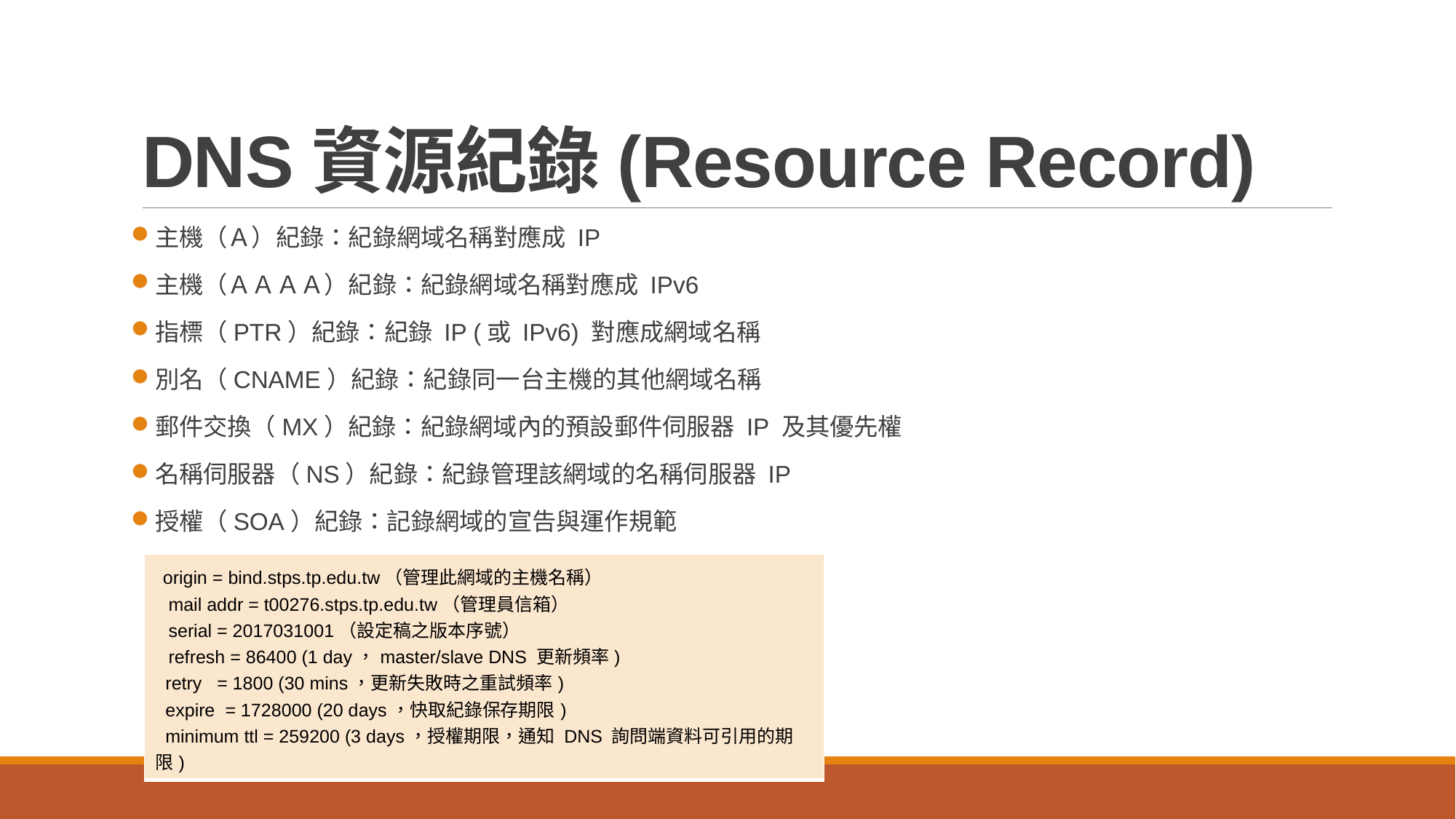

# DNS資源紀錄(Resource Record)
主機（Ａ）紀錄：紀錄網域名稱對應成 IP
主機（ＡＡＡＡ）紀錄：紀錄網域名稱對應成 IPv6
指標（PTR）紀錄：紀錄 IP (或 IPv6) 對應成網域名稱
別名（CNAME）紀錄：紀錄同一台主機的其他網域名稱
郵件交換（MX）紀錄：紀錄網域內的預設郵件伺服器 IP 及其優先權
名稱伺服器（NS）紀錄：紀錄管理該網域的名稱伺服器 IP
授權（SOA）紀錄：記錄網域的宣告與運作規範
| origin = bind.stps.tp.edu.tw（管理此網域的主機名稱） mail addr = t00276.stps.tp.edu.tw（管理員信箱） serial = 2017031001（設定稿之版本序號） refresh = 86400 (1 day，master/slave DNS 更新頻率) retry   = 1800 (30 mins，更新失敗時之重試頻率) expire  = 1728000 (20 days，快取紀錄保存期限) minimum ttl = 259200 (3 days，授權期限，通知 DNS 詢問端資料可引用的期限) |
| --- |